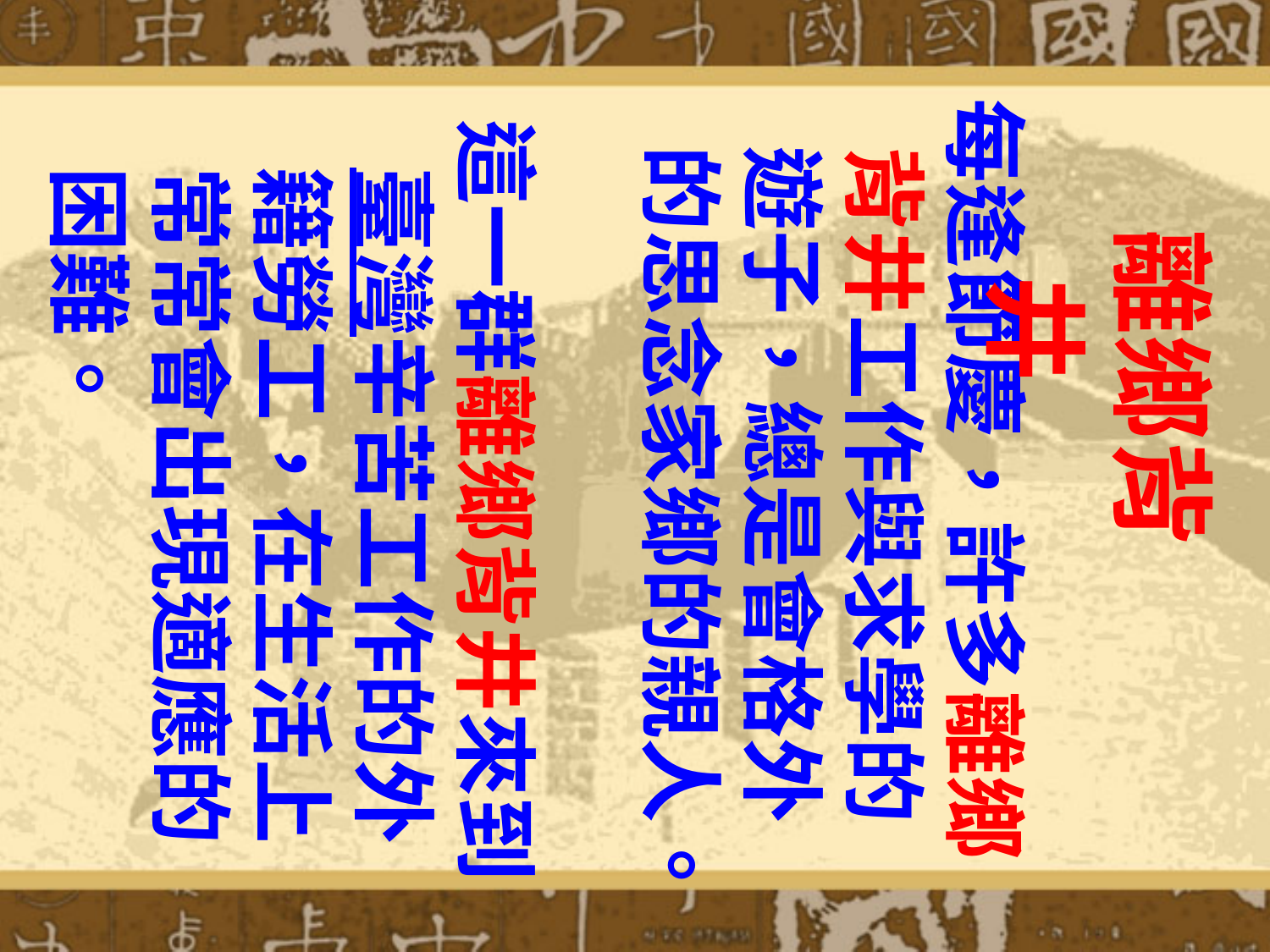

每逢節慶，許多離鄉背井工作與求學的遊子，總是會格外的思念家鄉的親人。
這一群離鄉背井來到臺灣辛苦工作的外籍勞工，在生活上常常會出現適應的困難。
離鄉背井